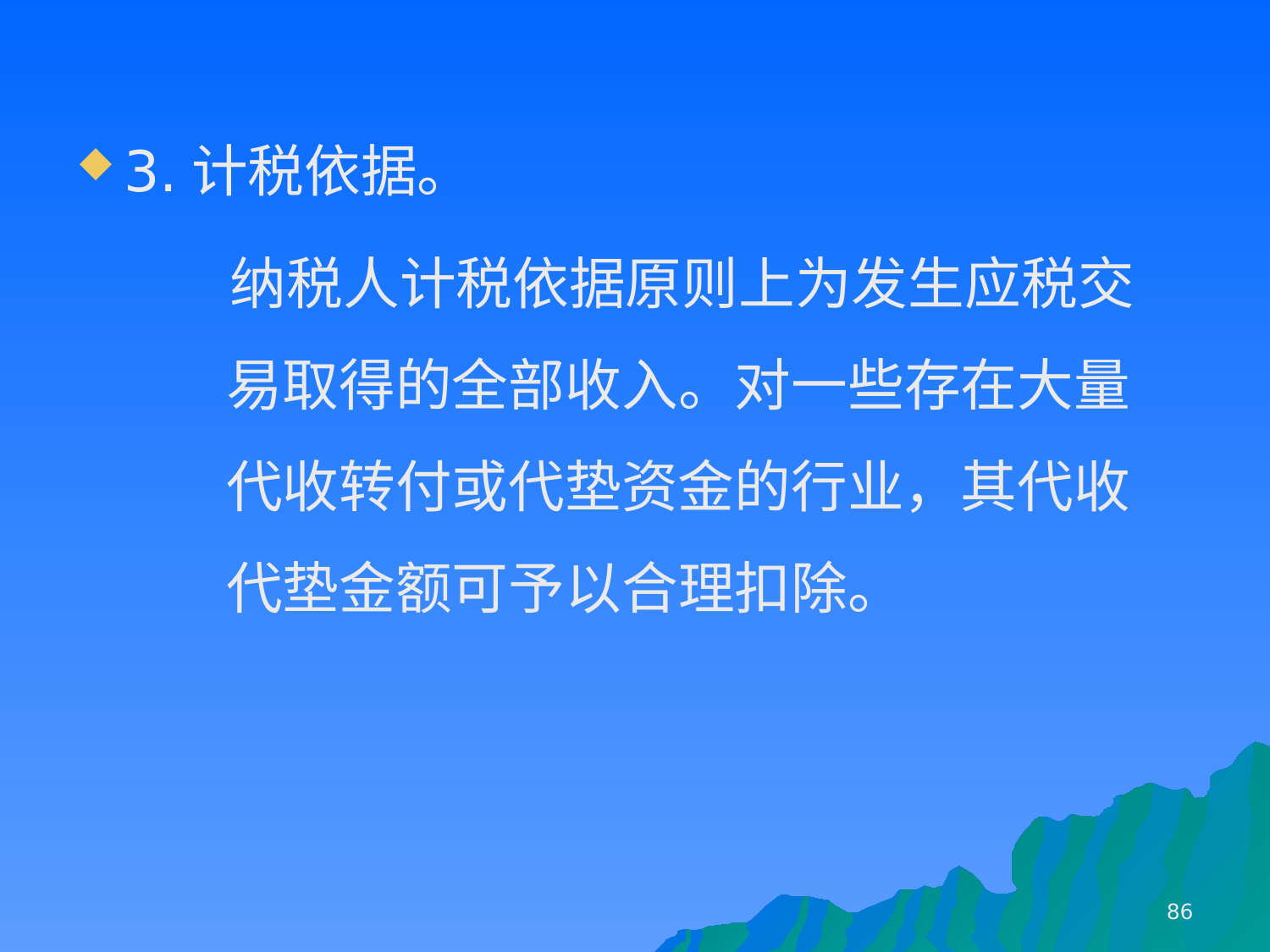

3.计税依据。
   纳税人计税依据原则上为发生应税交易取得的全部收入。对一些存在大量代收转付或代垫资金的行业，其代收代垫金额可予以合理扣除。

86